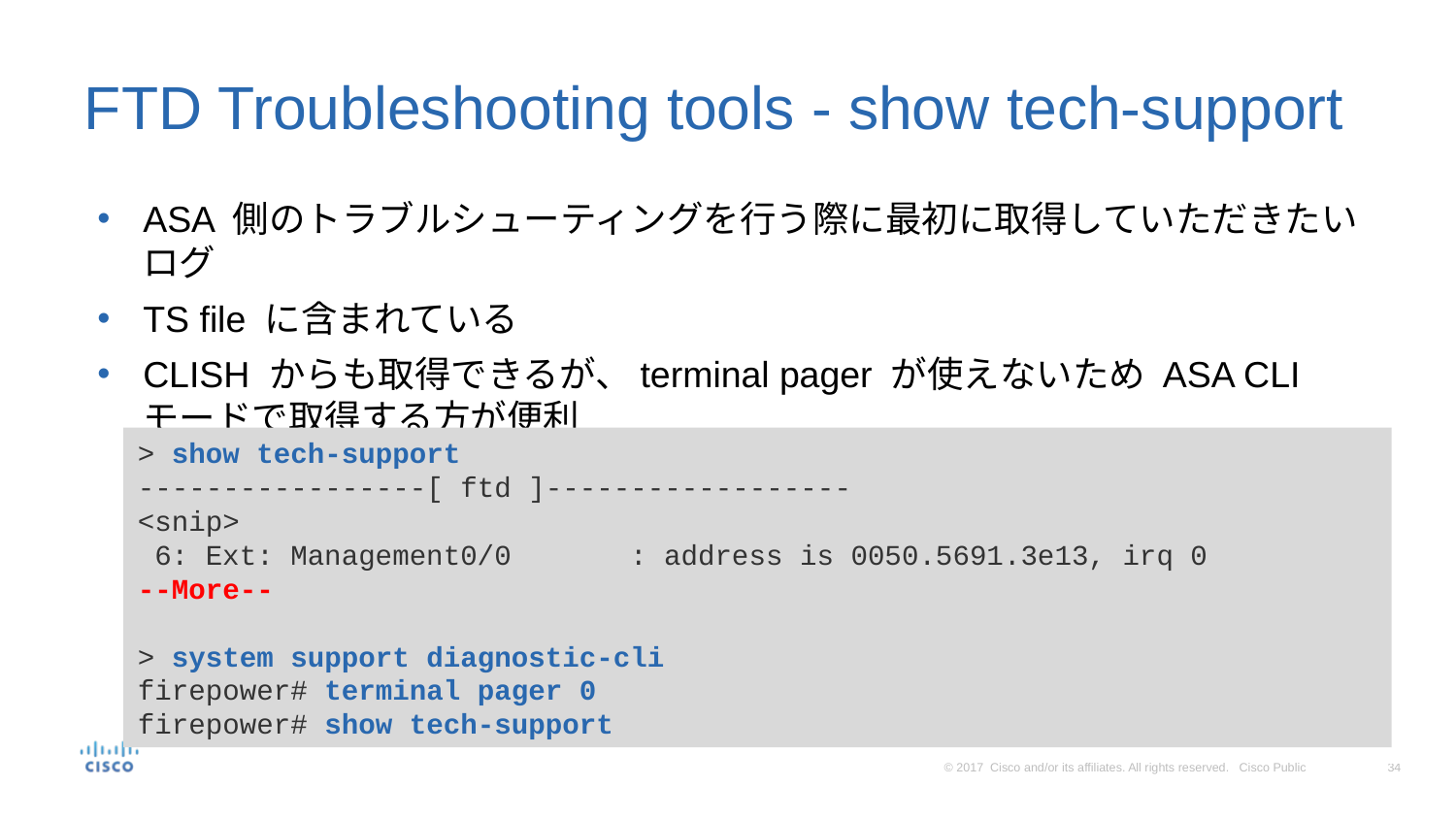

# FTD Troubleshooting tools - show tech-support
ASA 側のトラブルシューティングを行う際に最初に取得していただきたいログ
TS file に含まれている
CLISH からも取得できるが、terminal pager が使えないため ASA CLI モードで取得する方が便利

> show tech-support
-----------------[ ftd ]------------------
<snip>
 6: Ext: Management0/0       : address is 0050.5691.3e13, irq 0
--More--

> system support diagnostic-cli
firepower# terminal pager 0
firepower# show tech-support